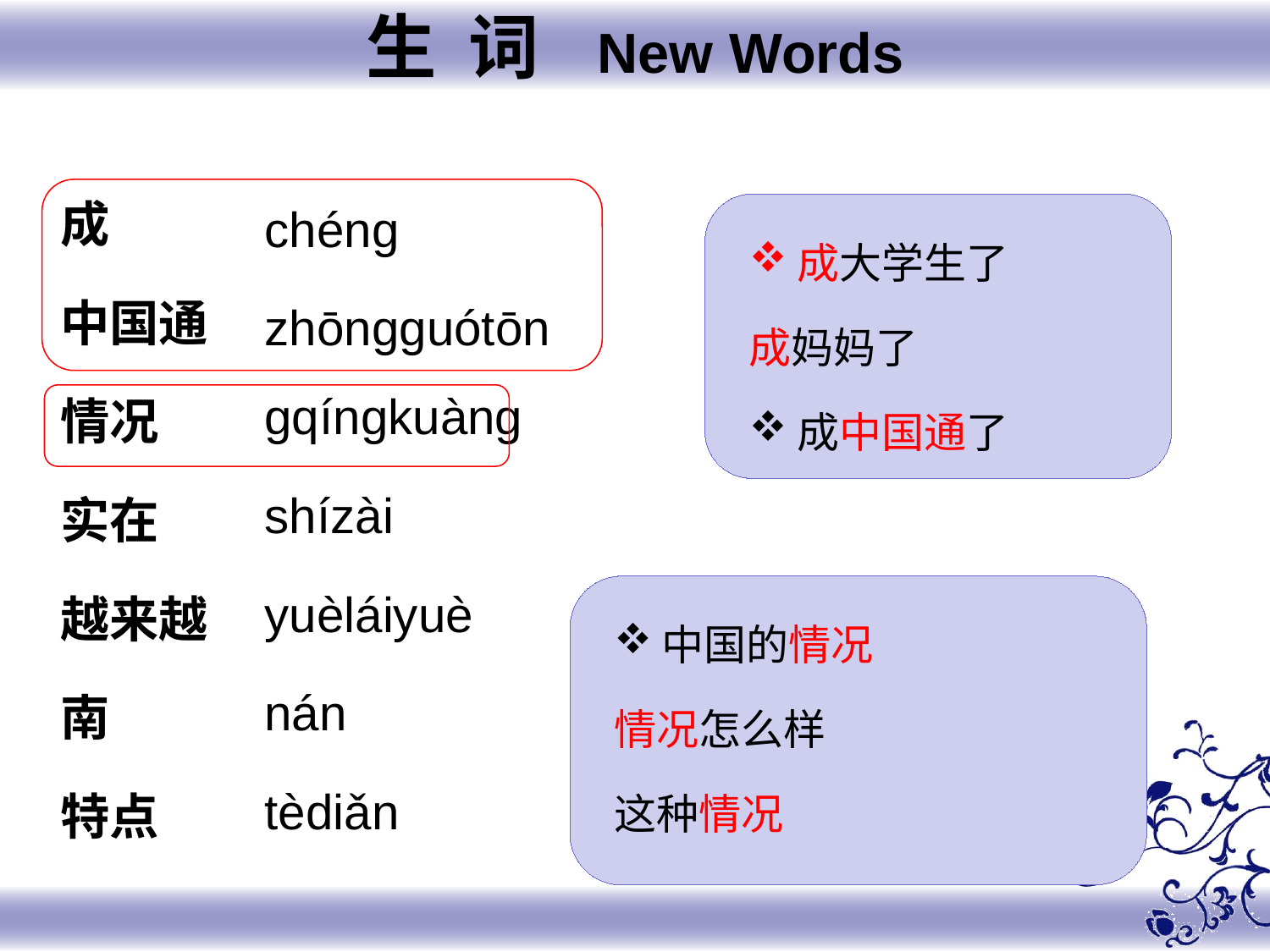

生  词   New Words
成
中国通
情况
实在
越来越
南
特点
chénɡ
zhōnɡɡuótōnɡqínɡkuànɡ
shízài
yuèláiyuè
nán
tèdiǎn

成大学生了
成妈妈了
成中国通了

中国的情况
情况怎么样
这种情况